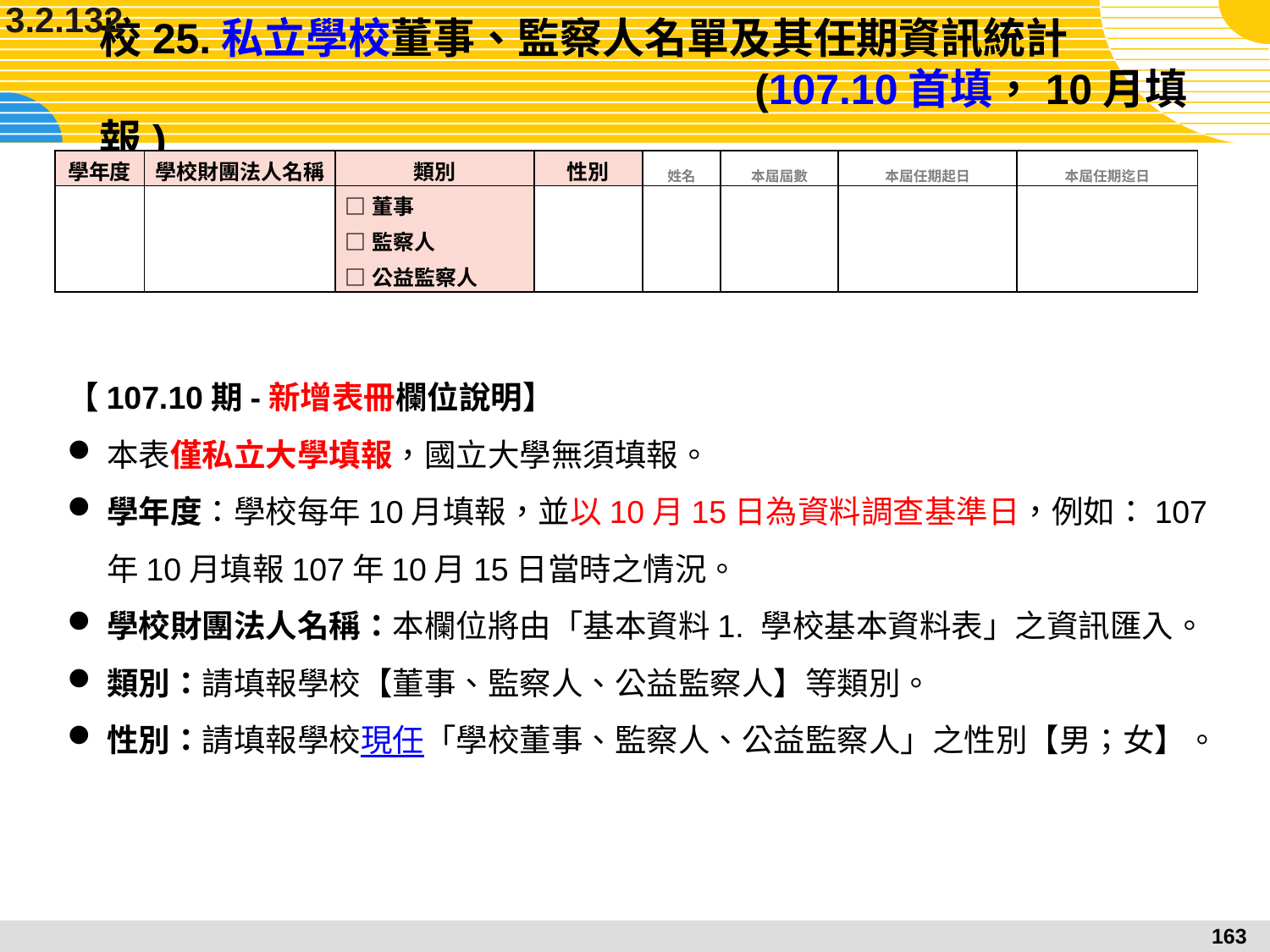

3.2.132
# 校25.私立學校董事、監察人名單及其任期資訊統計					   	 (107.10首填，10月填報)
| 學年度 | 學校財團法人名稱 | 類別 | 性別 | 姓名 | 本屆屆數 | 本屆任期起日 | 本屆任期迄日 |
| --- | --- | --- | --- | --- | --- | --- | --- |
|  |  | □董事 □監察人 □公益監察人 |  |  |  |  |  |
【107.10期-新增表冊欄位說明】
本表僅私立大學填報，國立大學無須填報。
學年度：學校每年10月填報，並以10月15日為資料調查基準日，例如：107年10月填報107年10月15日當時之情況。
學校財團法人名稱：本欄位將由「基本資料1. 學校基本資料表」之資訊匯入。
類別：請填報學校【董事、監察人、公益監察人】等類別。
性別：請填報學校現任「學校董事、監察人、公益監察人」之性別【男；女】。